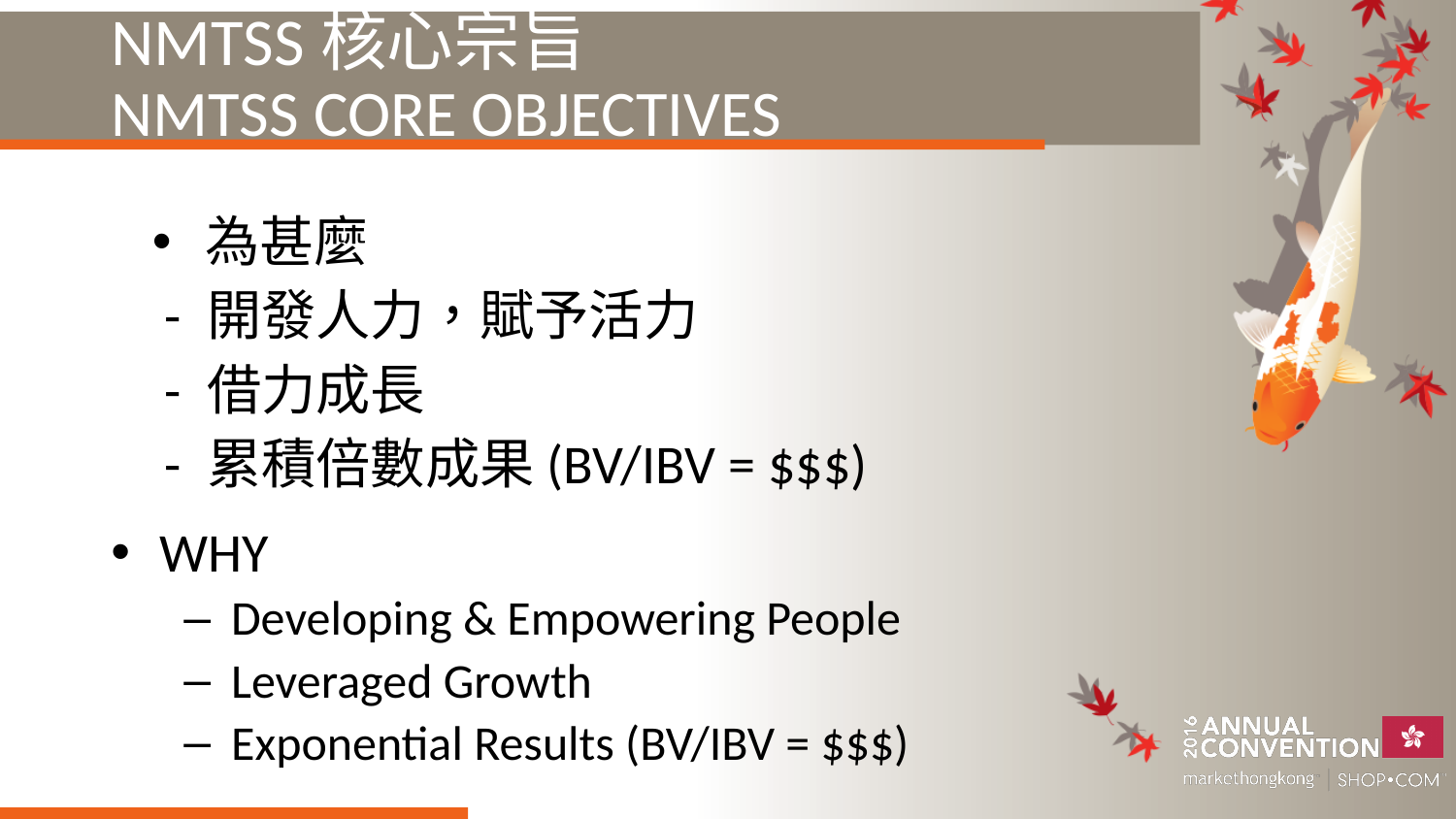

NMTSS核心宗旨
NMTSS CORE OBJECTIVES

 為甚麼
 - 開發人力，賦予活力
 - 借力成長
 - 累積倍數成果(BV/IBV = $$$)
 WHY
 Developing & Empowering People
 Leveraged Growth
 Exponential Results (BV/IBV = $$$)